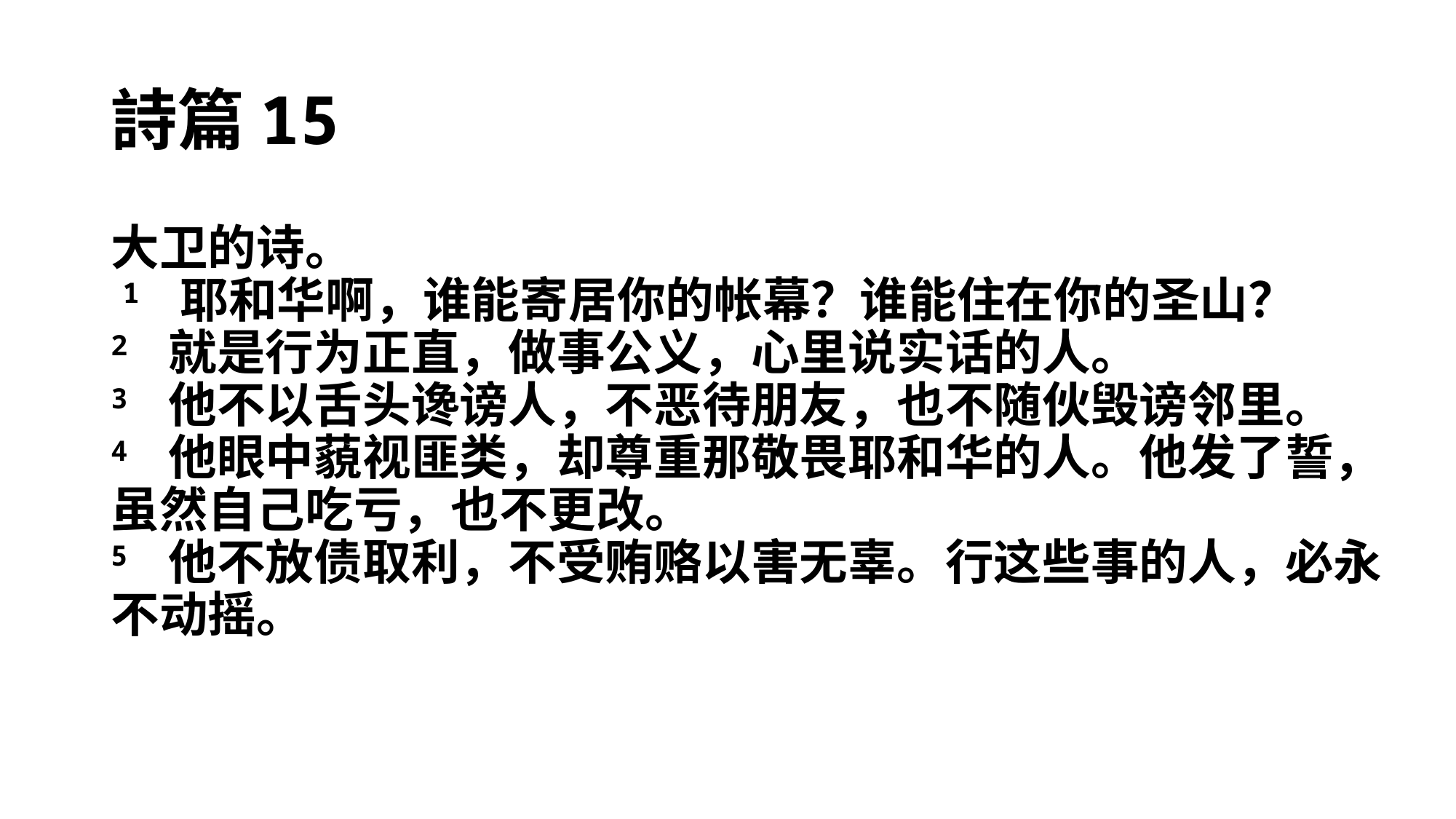

# 詩篇15
大卫的诗。
​1 耶和华啊，谁能寄居你的帐幕？谁能住在你的圣山？
2 就是行为正直，做事公义，心里说实话的人。
3 他不以舌头谗谤人，不恶待朋友，也不随伙毁谤邻里。
4 他眼中藐视匪类，却尊重那敬畏耶和华的人。他发了誓，虽然自己吃亏，也不更改。
5 他不放债取利，不受贿赂以害无辜。行这些事的人，必永不动摇。